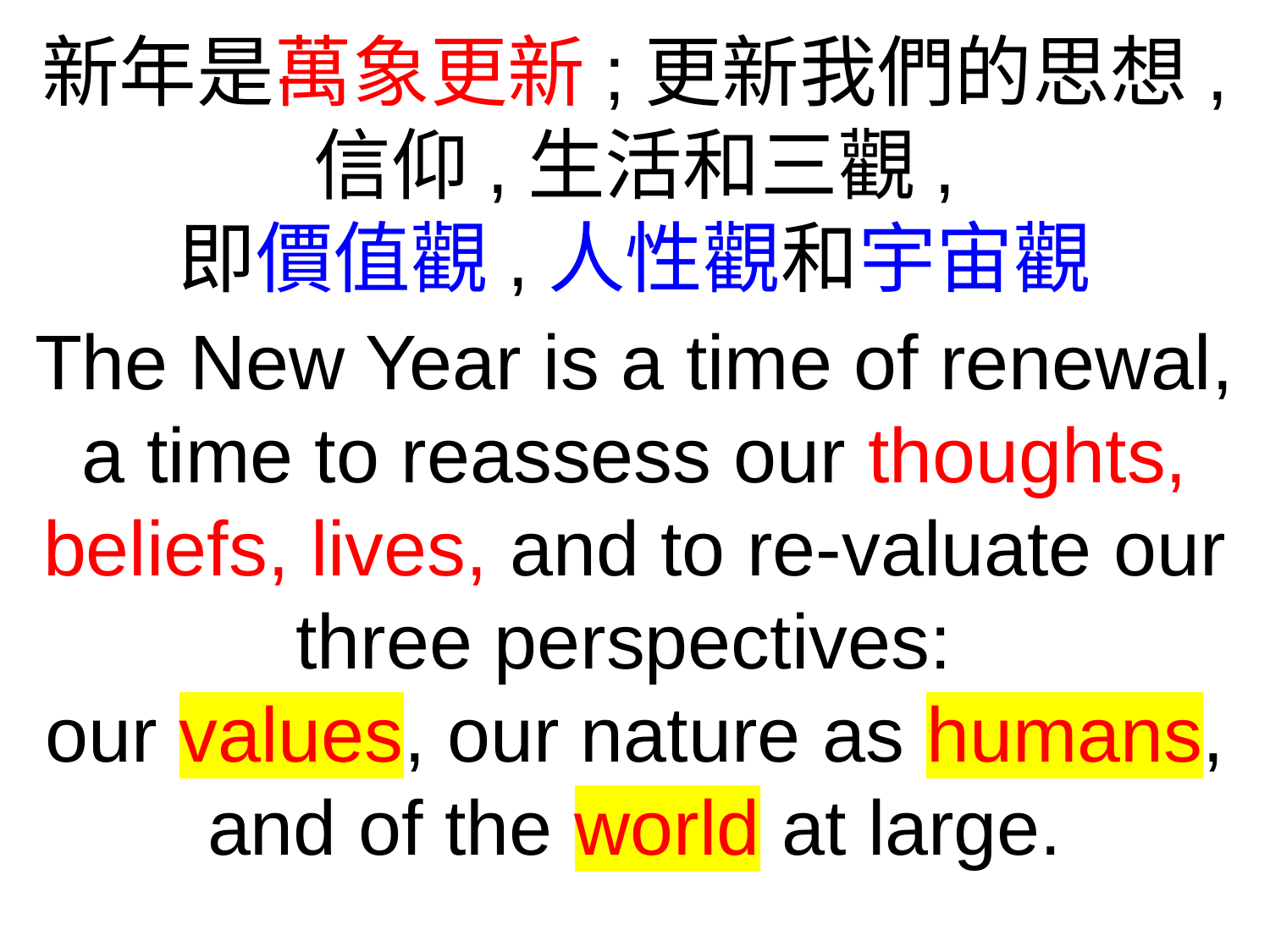

新年是萬象更新;更新我們的思想,
信仰,生活和三觀,
即價值觀,人性觀和宇宙觀
The New Year is a time of renewal, a time to reassess our thoughts, beliefs, lives, and to re-valuate our three perspectives:
our values, our nature as humans, and of the world at large.